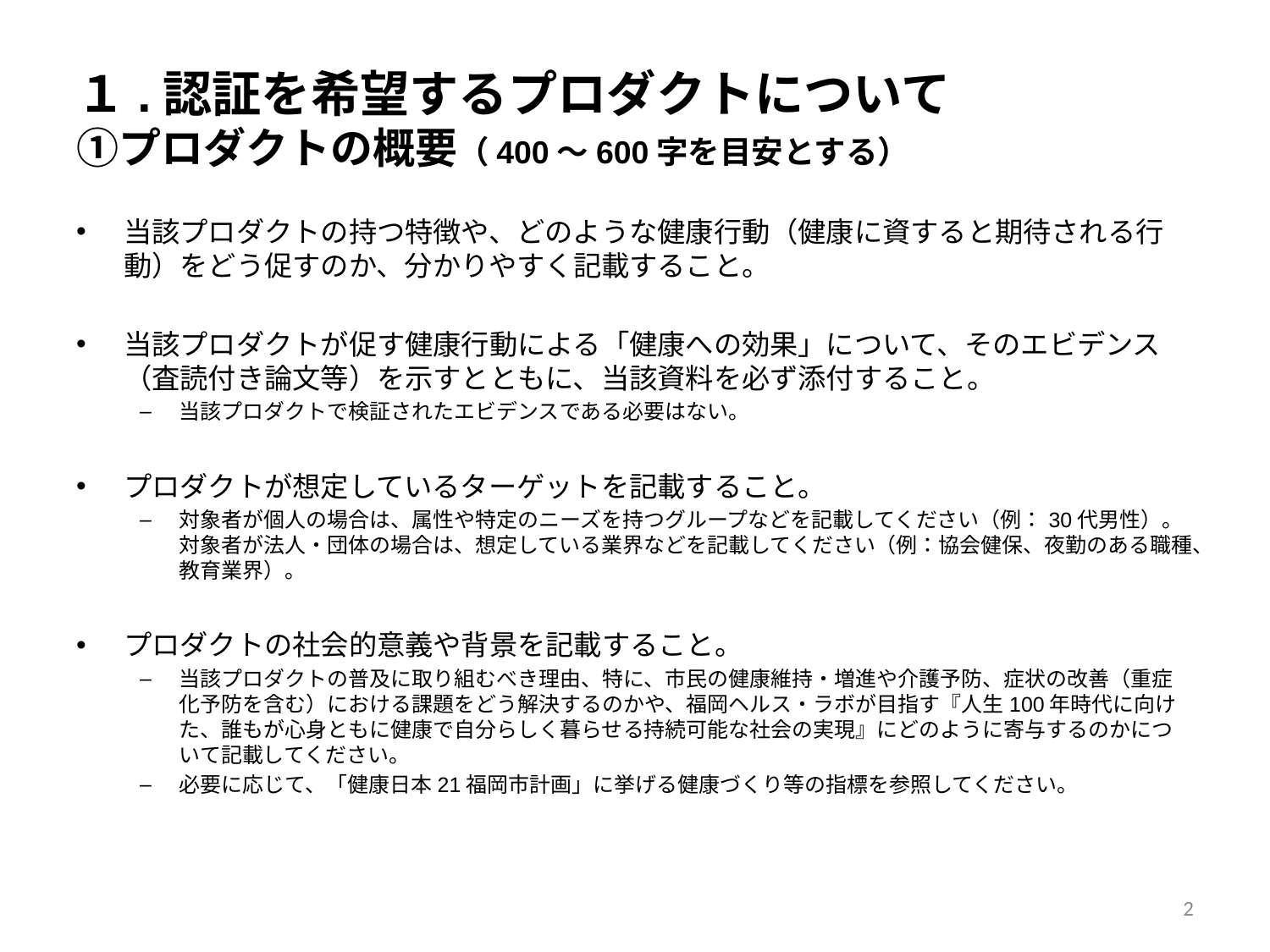

# １.認証を希望するプロダクトについて ①プロダクトの概要（400～600字を目安とする）
当該プロダクトの持つ特徴や、どのような健康行動（健康に資すると期待される行動）をどう促すのか、分かりやすく記載すること。

当該プロダクトが促す健康行動による「健康への効果」について、そのエビデンス（査読付き論文等）を示すとともに、当該資料を必ず添付すること。
当該プロダクトで検証されたエビデンスである必要はない。

プロダクトが想定しているターゲットを記載すること。
対象者が個人の場合は、属性や特定のニーズを持つグループなどを記載してください（例：30代男性）。対象者が法人・団体の場合は、想定している業界などを記載してください（例：協会健保、夜勤のある職種、教育業界）。

プロダクトの社会的意義や背景を記載すること。
当該プロダクトの普及に取り組むべき理由、特に、市民の健康維持・増進や介護予防、症状の改善（重症化予防を含む）における課題をどう解決するのかや、福岡ヘルス・ラボが目指す『人生100年時代に向けた、誰もが心身ともに健康で自分らしく暮らせる持続可能な社会の実現』にどのように寄与するのかについて記載してください。
必要に応じて、「健康日本21福岡市計画」に挙げる健康づくり等の指標を参照してください。

2